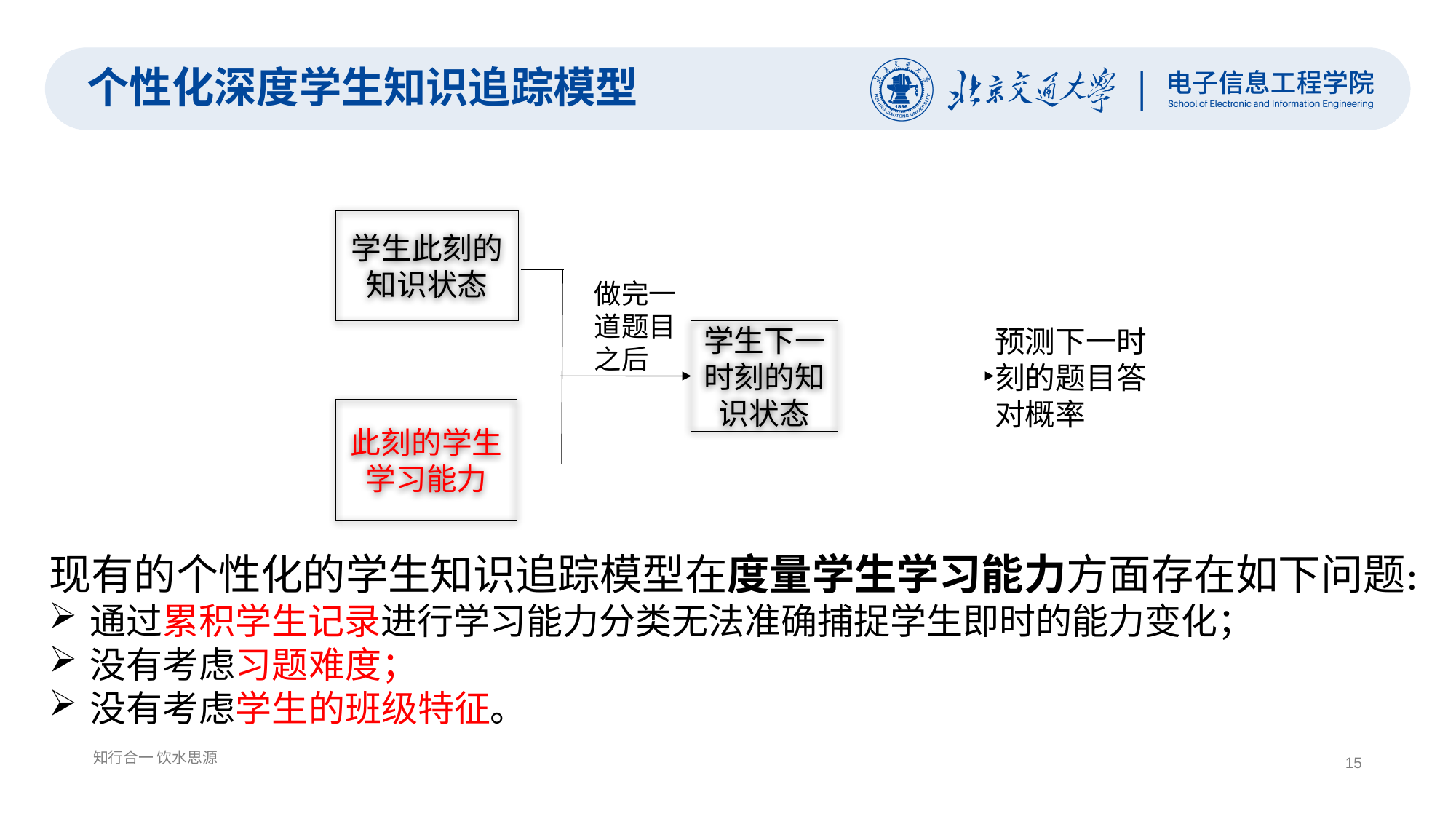

个性化深度学生知识追踪模型

学生此刻的知识状态
做完一道题目之后
预测下一时刻的题目答对概率
学生下一时刻的知识状态
此刻的学生学习能力
现有的个性化的学生知识追踪模型在度量学生学习能力方面存在如下问题：
通过累积学生记录进行学习能力分类无法准确捕捉学生即时的能力变化；
没有考虑习题难度；
没有考虑学生的班级特征。
15
知行合一 饮水思源